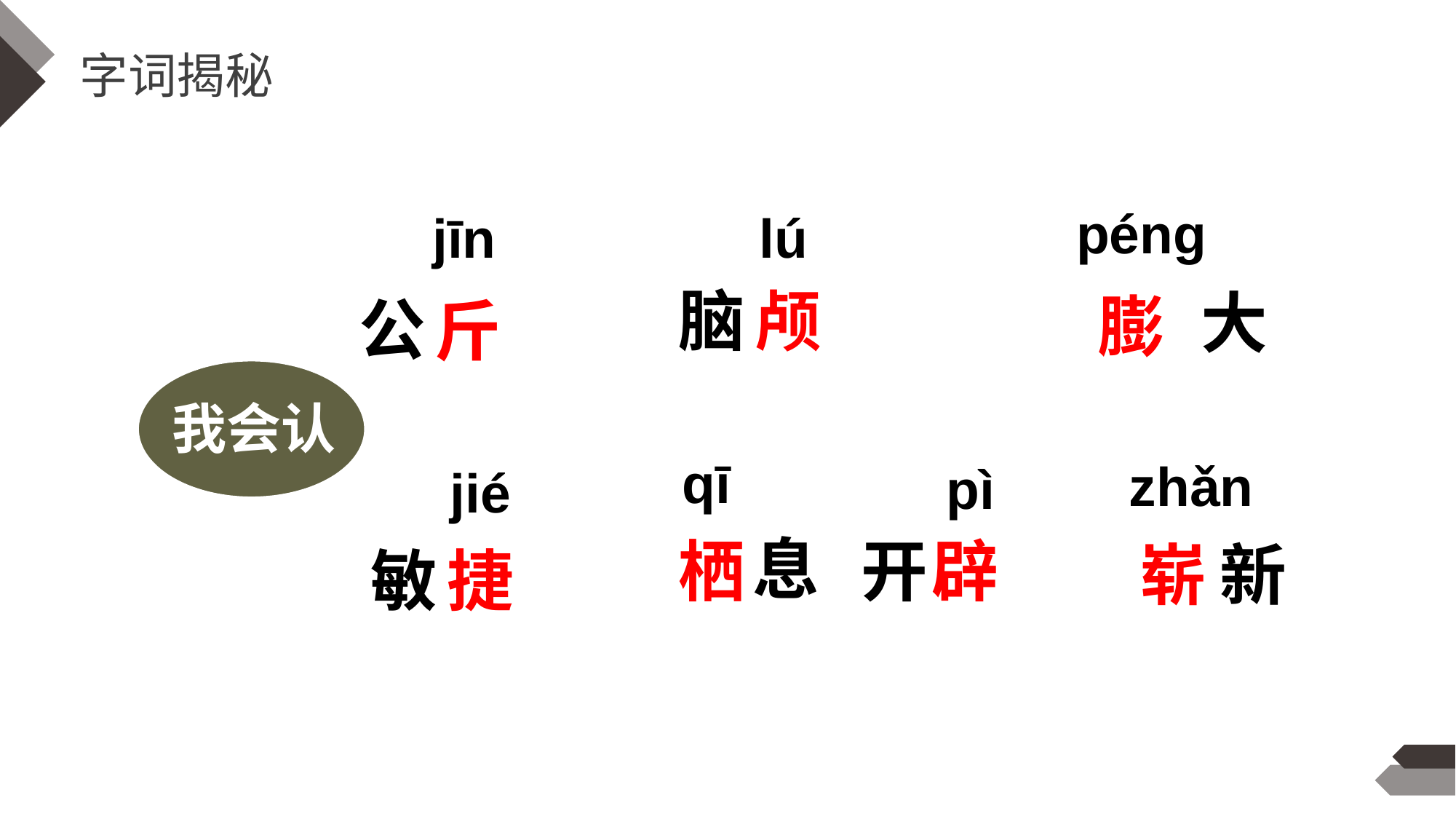

字词揭秘
péng
jīn
lú
脑
颅
大
膨
公
斤

我会认
qī
zhǎn
pì
jié
息
栖
开
辟
崭
新
敏
捷